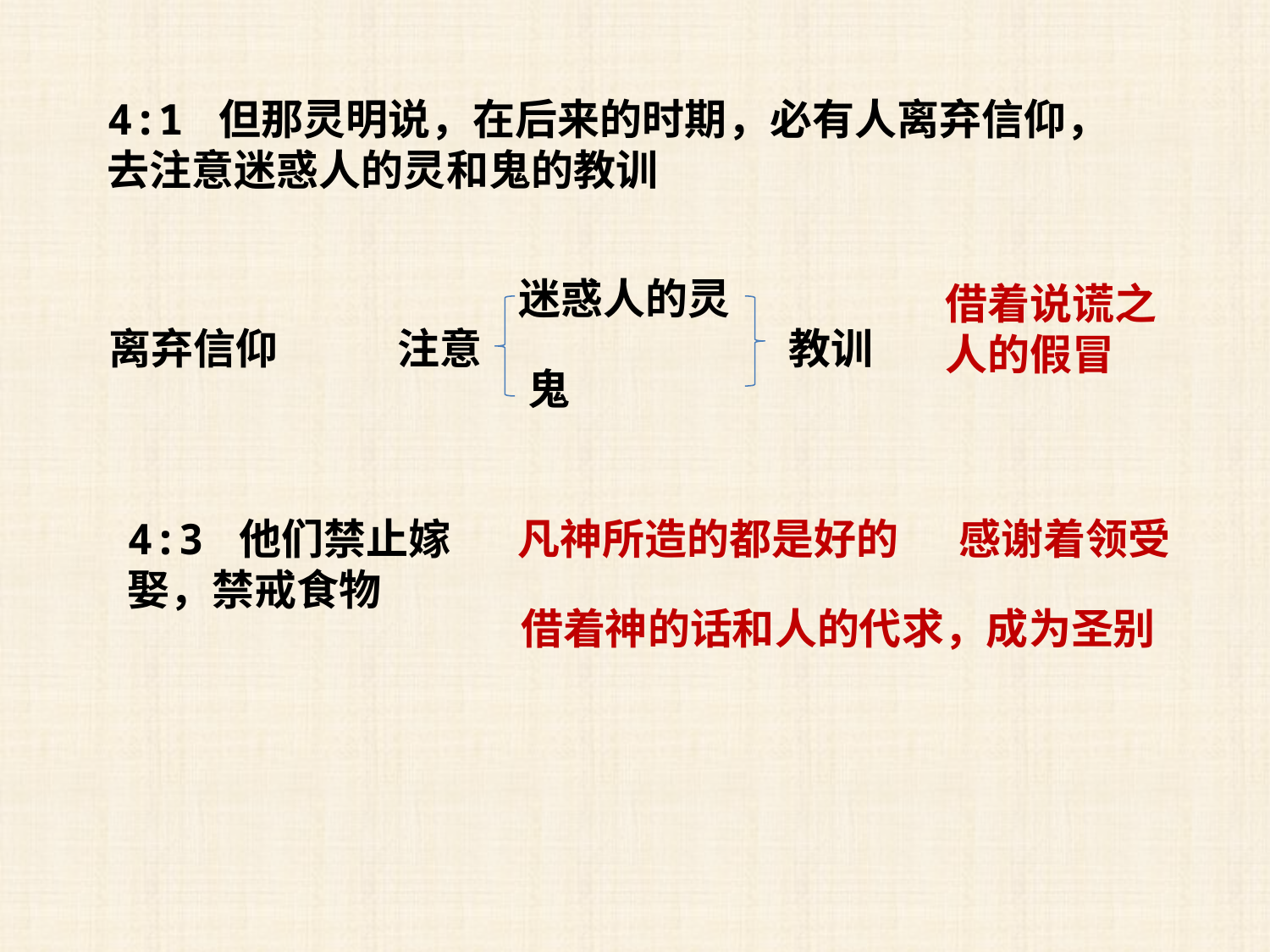

4:1 但那灵明说，在后来的时期，必有人离弃信仰，去注意迷惑人的灵和鬼的教训
迷惑人的灵
借着说谎之人的假冒

离弃信仰
注意
教训
鬼
4:3 他们禁止嫁娶，禁戒食物
凡神所造的都是好的
感谢着领受
借着神的话和人的代求，成为圣别